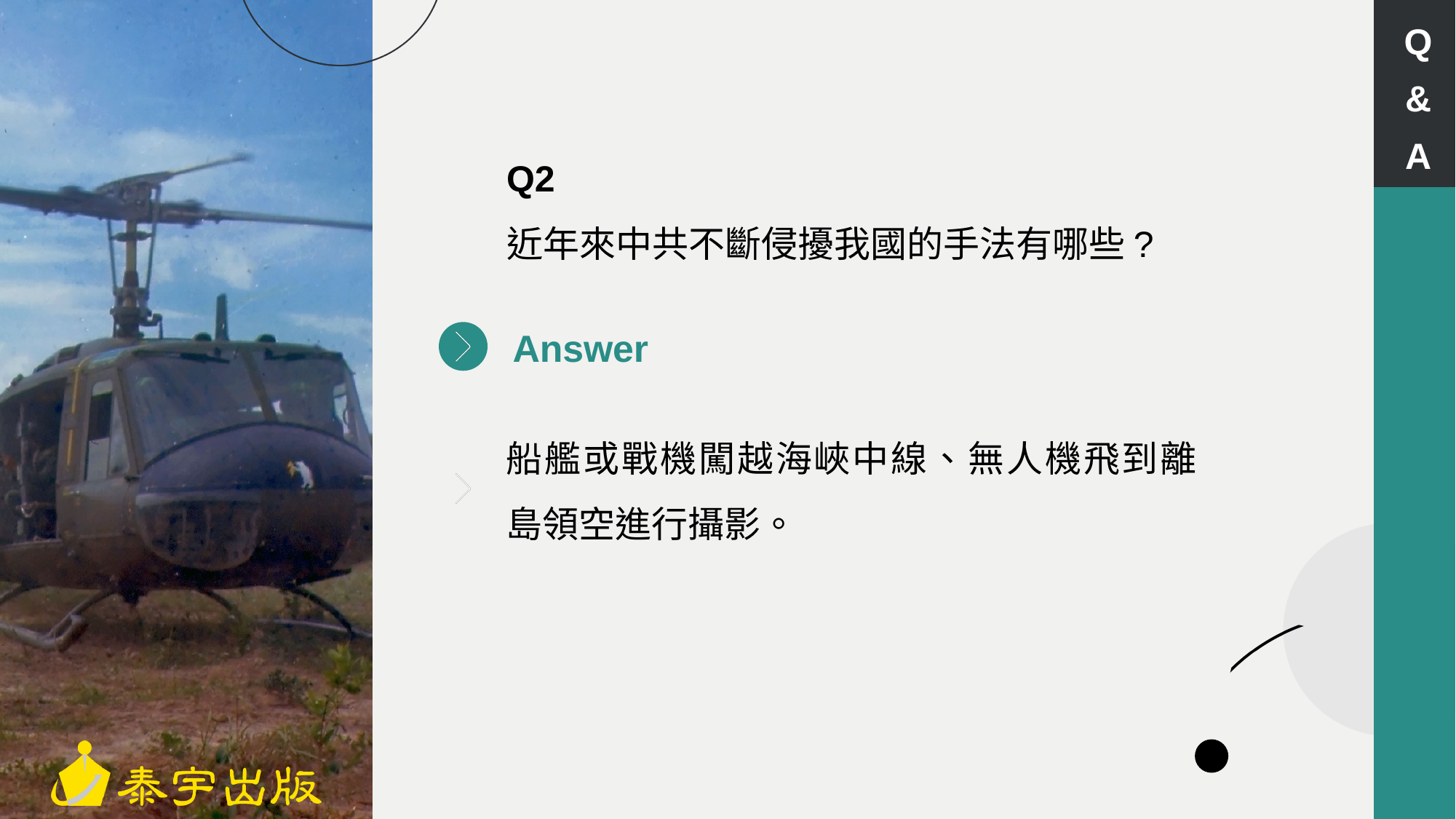

Q2
近年來中共不斷侵擾我國的手法有哪些?
Answer

船艦或戰機闖越海峽中線、無人機飛到離島領空進行攝影。